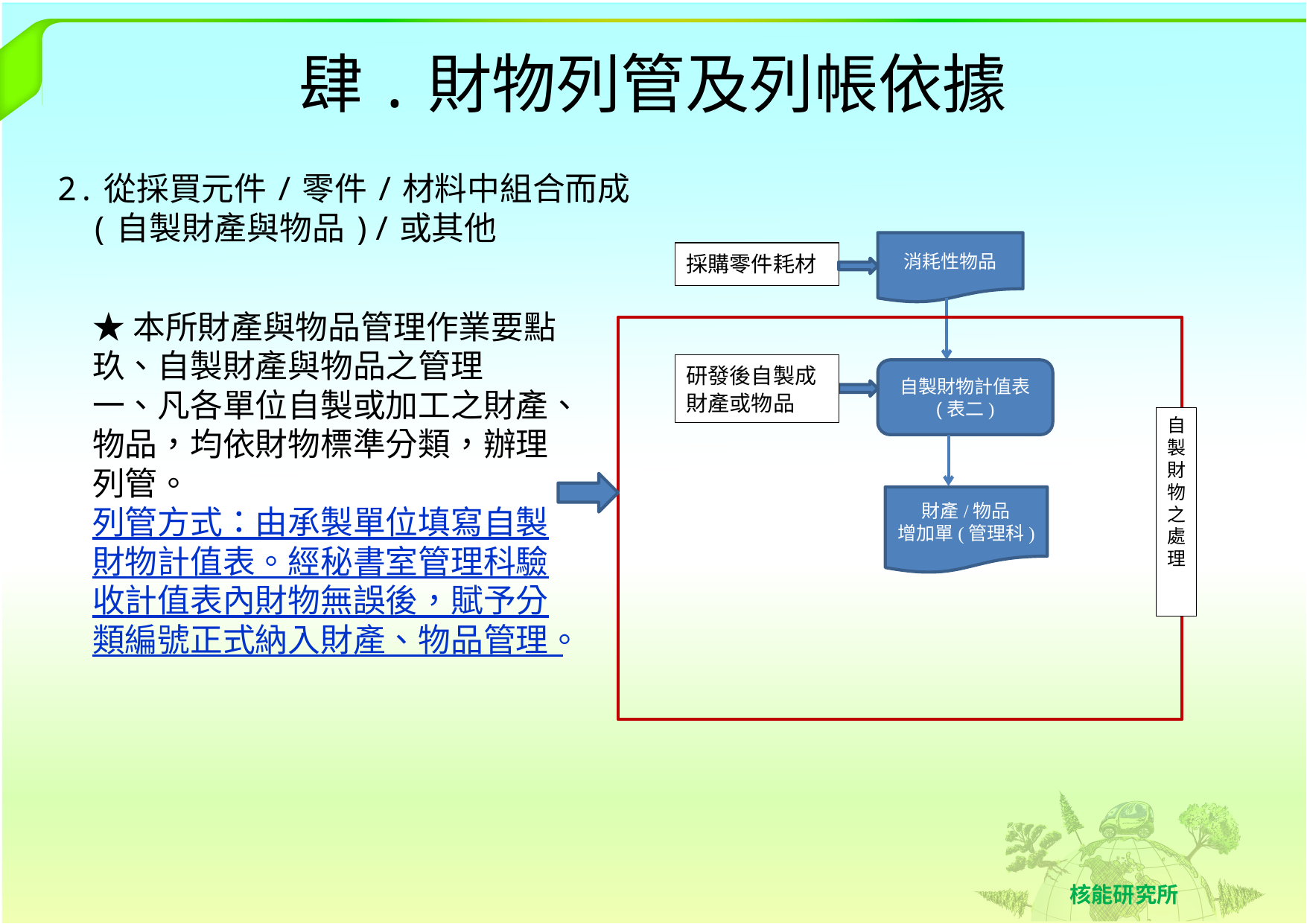

# 肆.財物列管及列帳依據
2.從採買元件/零件/材料中組合而成(自製財產與物品)/或其他
消耗性物品
採購零件耗材

研發後自製成財產或物品
自製財物計值表
(表二)

財產/物品
增加單(管理科)

自
製
財
物
之處理

★本所財產與物品管理作業要點
玖、自製財產與物品之管理
一、凡各單位自製或加工之財產、物品，均依財物標準分類，辦理列管。
列管方式：由承製單位填寫自製財物計值表。經秘書室管理科驗收計值表內財物無誤後，賦予分類編號正式納入財產、物品管理。